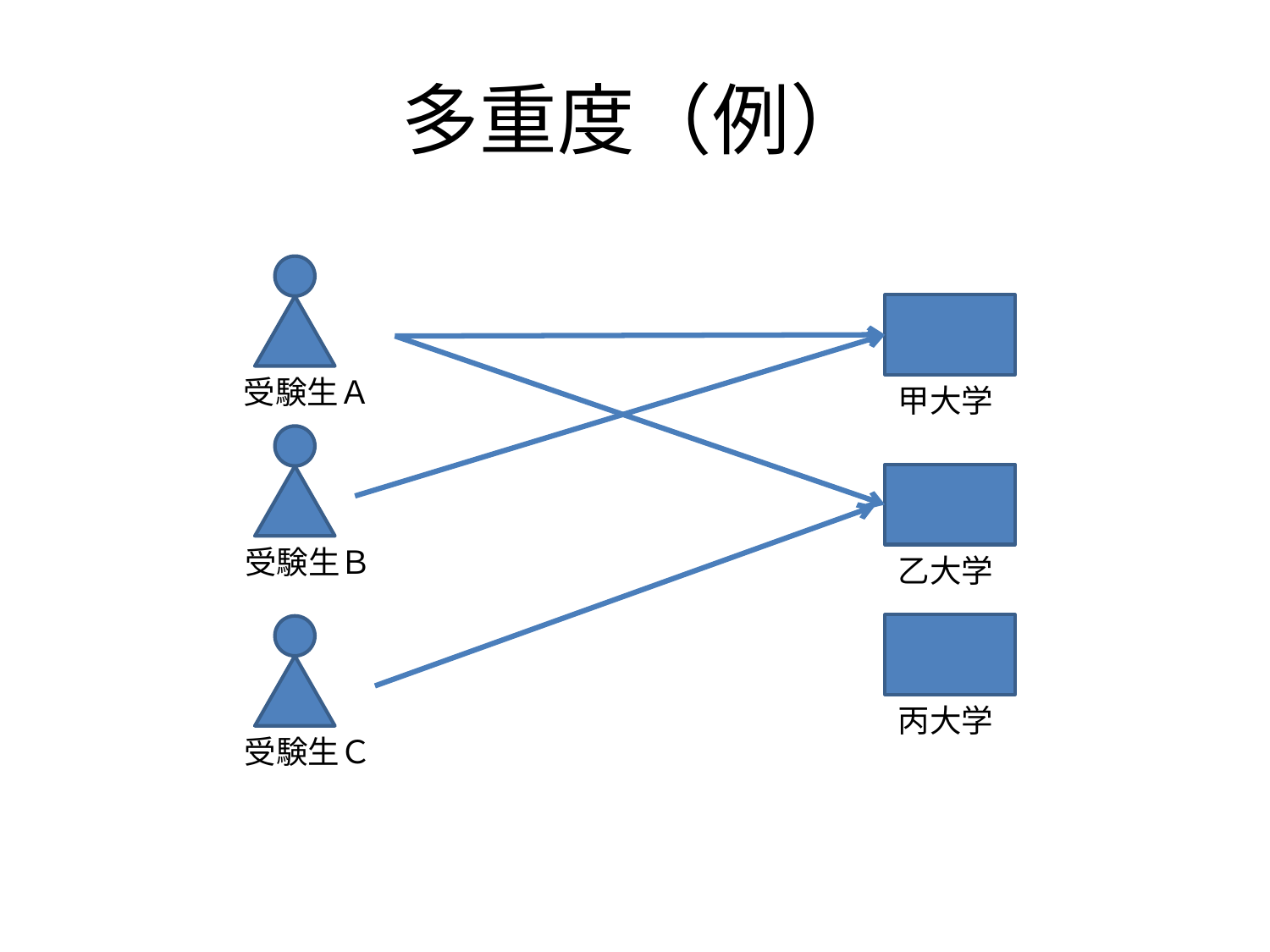

# 多重度（例）

受験生Ａ
甲大学

受験生Ｂ
乙大学

丙大学
受験生Ｃ